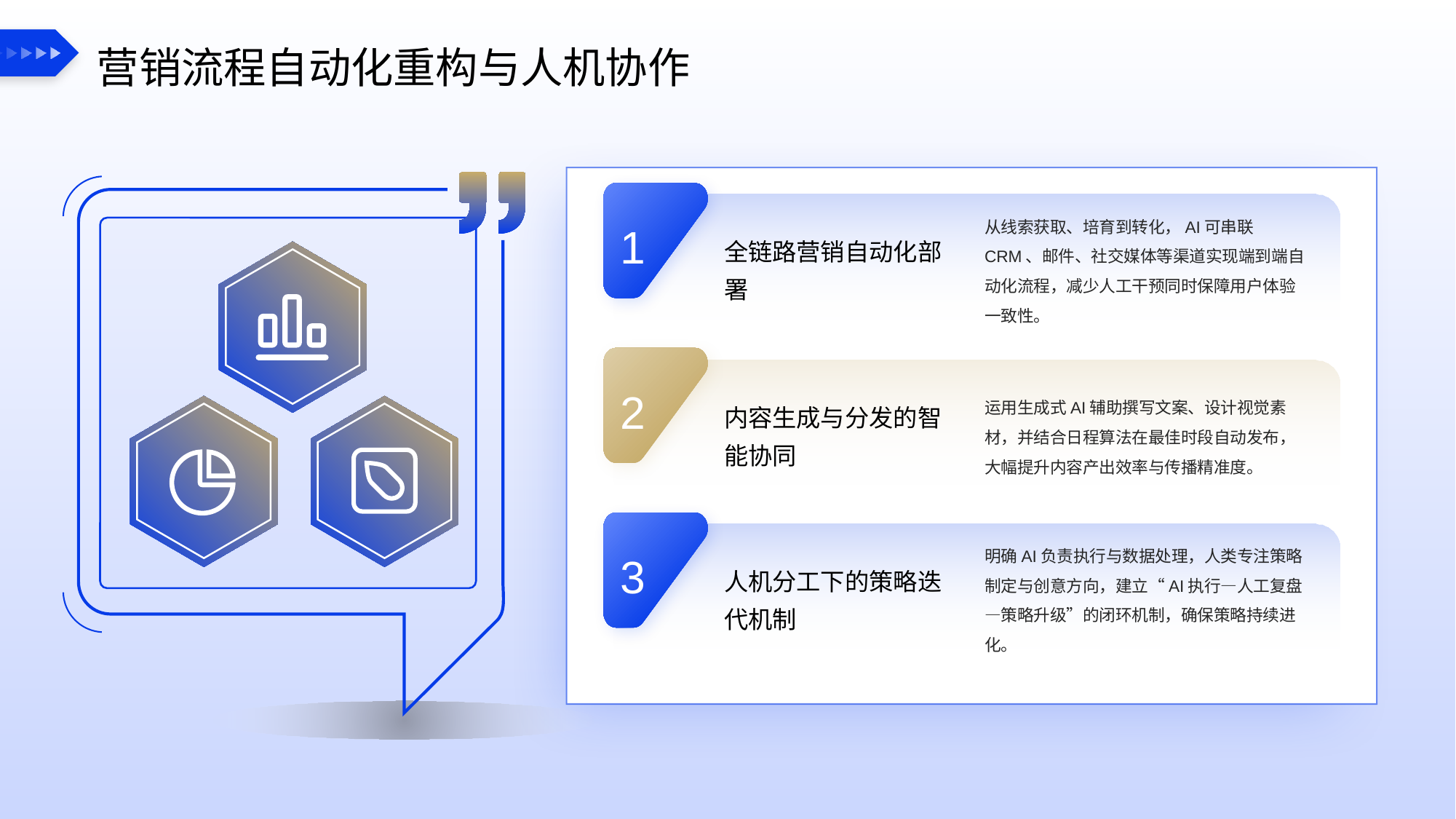

营销流程自动化重构与人机协作

1

从线索获取、培育到转化，AI可串联CRM、邮件、社交媒体等渠道实现端到端自动化流程，减少人工干预同时保障用户体验一致性。

全链路营销自动化部署

2

运用生成式AI辅助撰写文案、设计视觉素材，并结合日程算法在最佳时段自动发布，大幅提升内容产出效率与传播精准度。
内容生成与分发的智能协同

3

明确AI负责执行与数据处理，人类专注策略制定与创意方向，建立“AI执行—人工复盘—策略升级”的闭环机制，确保策略持续进化。
人机分工下的策略迭代机制